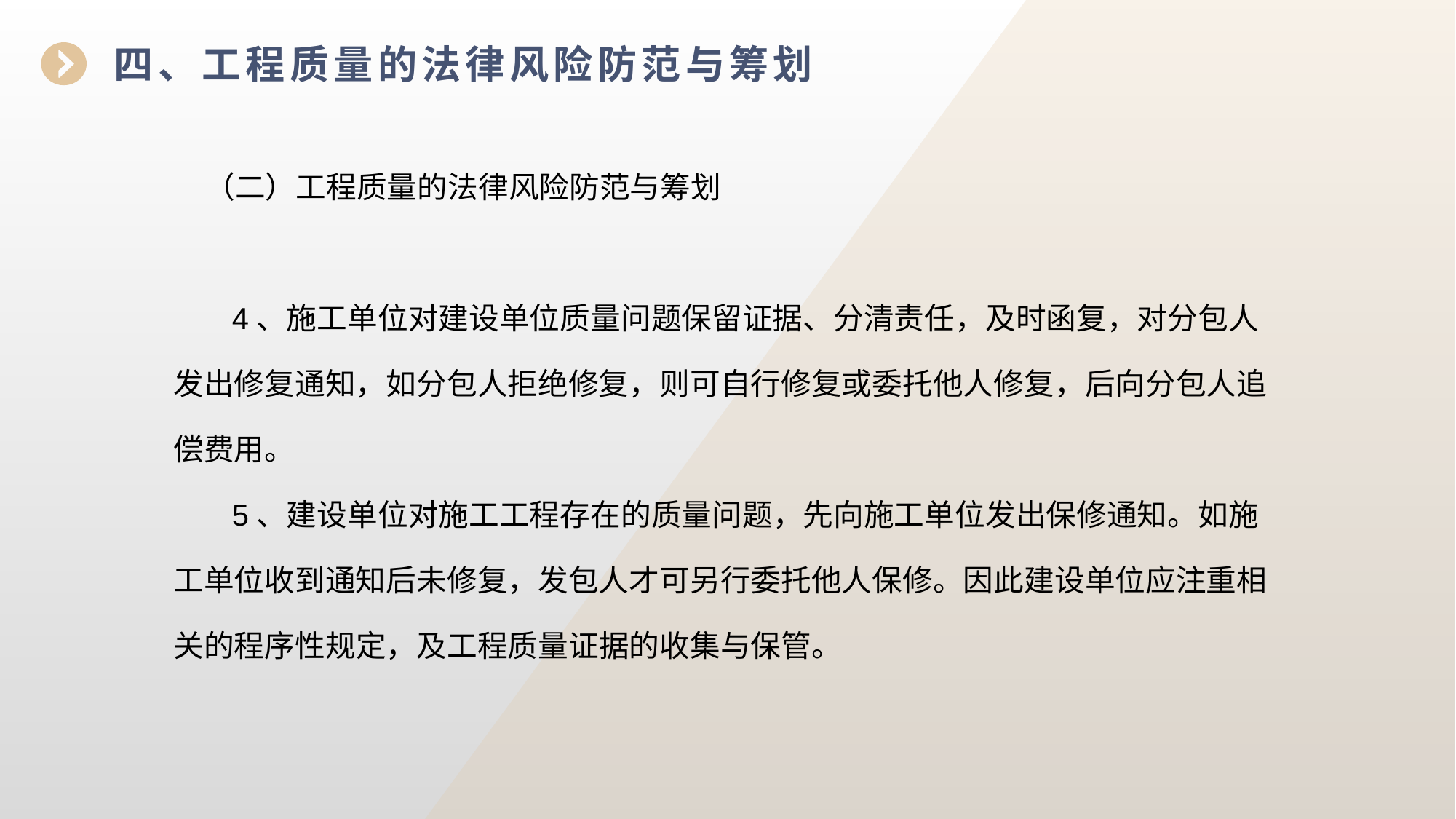

四、工程质量的法律风险防范与筹划

    （二）工程质量的法律风险防范与筹划

       4、施工单位对建设单位质量问题保留证据、分清责任，及时函复，对分包人发出修复通知，如分包人拒绝修复，则可自行修复或委托他人修复，后向分包人追偿费用。
       5、建设单位对施工工程存在的质量问题，先向施工单位发出保修通知。如施工单位收到通知后未修复，发包人才可另行委托他人保修。因此建设单位应注重相关的程序性规定，及工程质量证据的收集与保管。